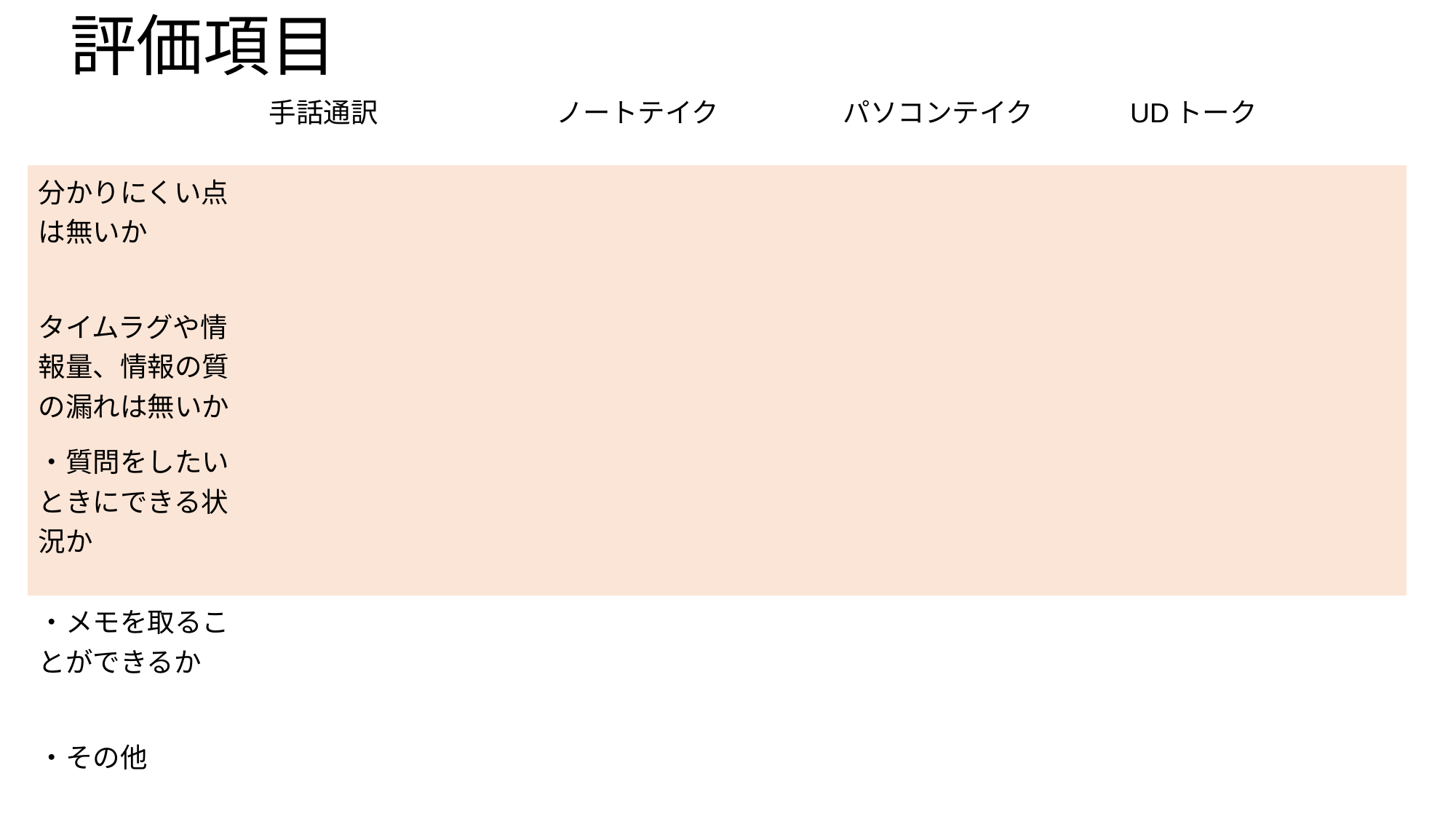

# 評価項目
|  | 手話通訳 | ノートテイク | パソコンテイク | UDトーク |
| --- | --- | --- | --- | --- |
| 分かりにくい点は無いか |  |  |  |  |
| タイムラグや情報量、情報の質の漏れは無いか |  |  |  |  |
| ・質問をしたいときにできる状況か |  |  |  |  |
| ・メモを取ることができるか |  |  |  |  |
| ・その他 |  |  |  |  |